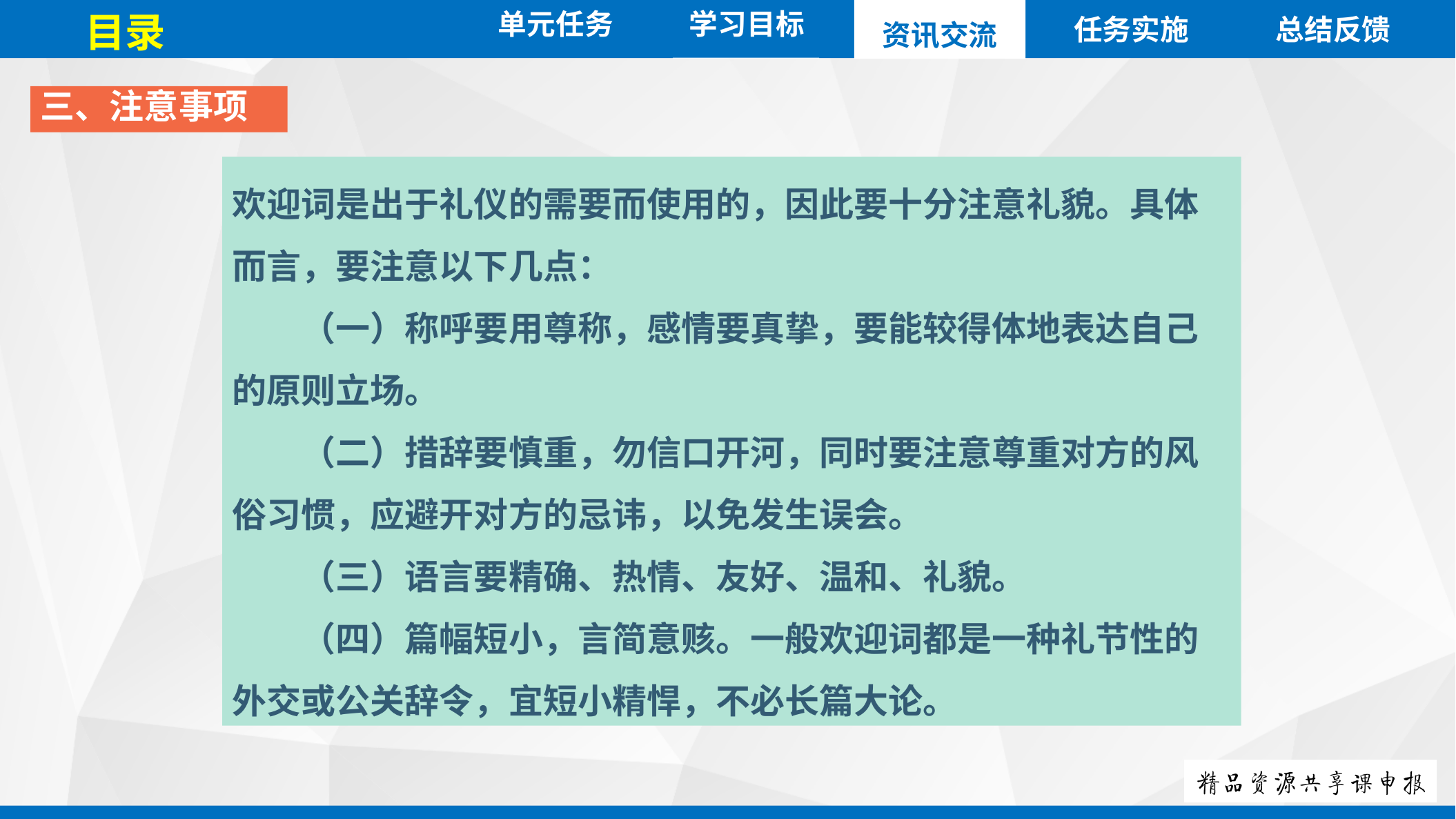

单元任务
目录
任务实施
总结反馈
资讯交流

学习目标

三、注意事项
欢迎词是出于礼仪的需要而使用的，因此要十分注意礼貌。具体而言，要注意以下几点：
　　（一）称呼要用尊称，感情要真挚，要能较得体地表达自己的原则立场。
　　（二）措辞要慎重，勿信口开河，同时要注意尊重对方的风俗习惯，应避开对方的忌讳，以免发生误会。
　　（三）语言要精确、热情、友好、温和、礼貌。
　　（四）篇幅短小，言简意赅。一般欢迎词都是一种礼节性的外交或公关辞令，宜短小精悍，不必长篇大论。